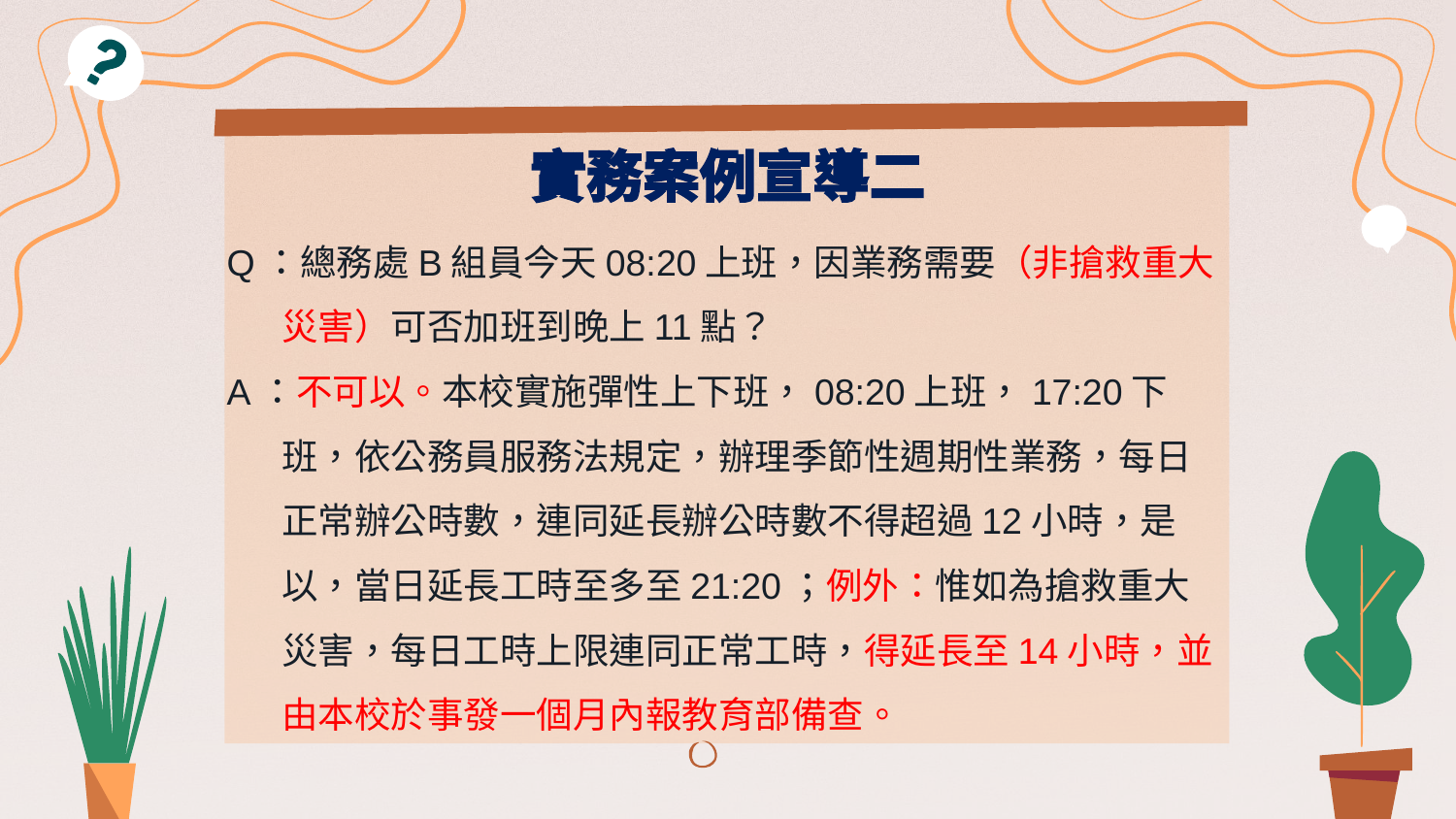

# 實務案例宣導二
Q：總務處B組員今天08:20上班，因業務需要（非搶救重大災害）可否加班到晚上11點？
A：不可以。本校實施彈性上下班，08:20上班，17:20下班，依公務員服務法規定，辦理季節性週期性業務，每日正常辦公時數，連同延長辦公時數不得超過12小時，是以，當日延長工時至多至21:20；例外：惟如為搶救重大災害，每日工時上限連同正常工時，得延長至14小時，並由本校於事發一個月內報教育部備查。